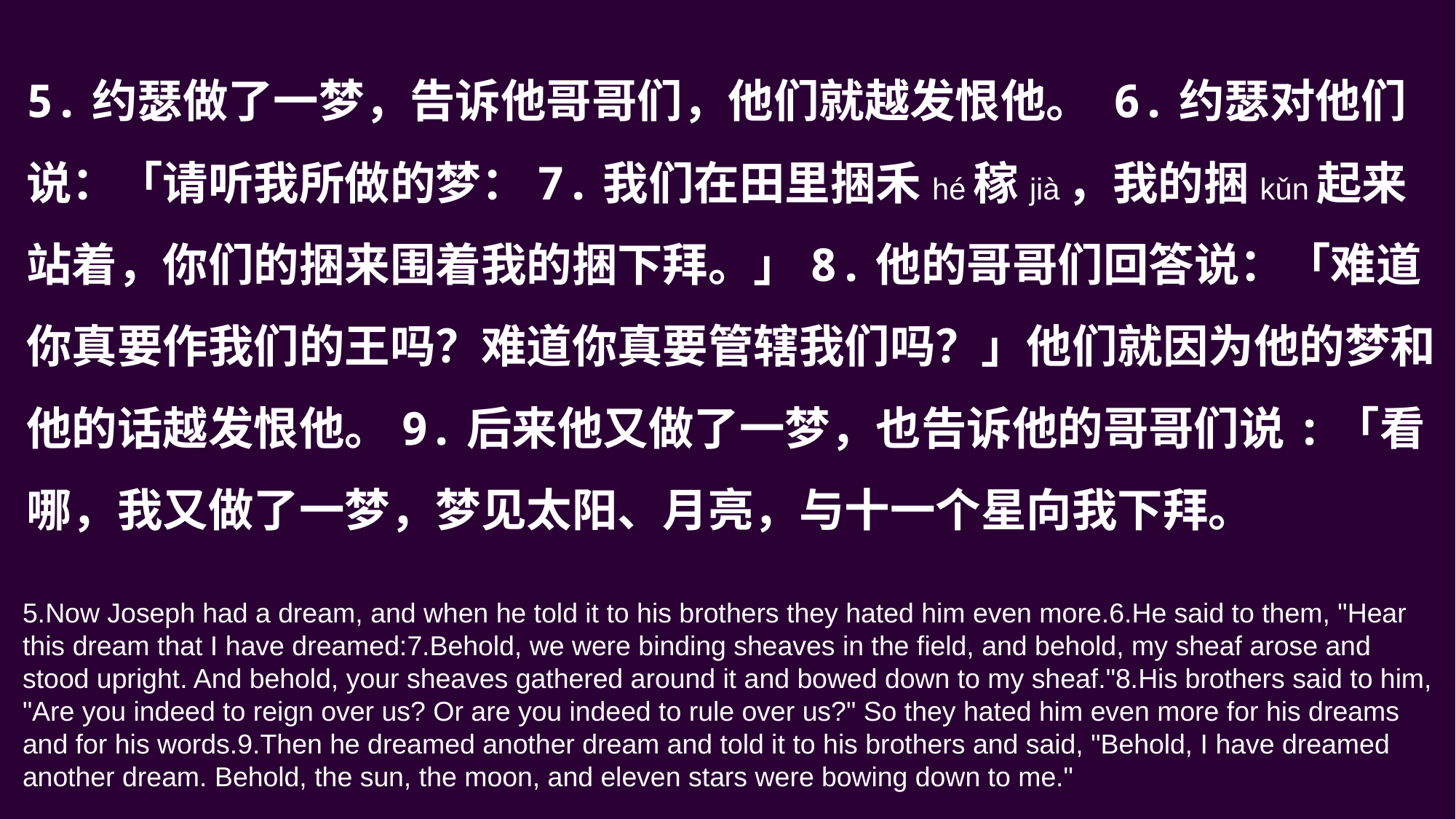

5.约瑟做了一梦，告诉他哥哥们，他们就越发恨他。 6.约瑟对他们说：「请听我所做的梦：7.我们在田里捆禾hé稼jià，我的捆kǔn起来站着，你们的捆来围着我的捆下拜。」8.他的哥哥们回答说：「难道你真要作我们的王吗？难道你真要管辖我们吗？」他们就因为他的梦和他的话越发恨他。9.后来他又做了一梦，也告诉他的哥哥们说:「看哪，我又做了一梦，梦见太阳、月亮，与十一个星向我下拜。

5.Now Joseph had a dream, and when he told it to his brothers they hated him even more.6.He said to them, "Hear this dream that I have dreamed:7.Behold, we were binding sheaves in the field, and behold, my sheaf arose and stood upright. And behold, your sheaves gathered around it and bowed down to my sheaf."8.His brothers said to him, "Are you indeed to reign over us? Or are you indeed to rule over us?" So they hated him even more for his dreams and for his words.9.Then he dreamed another dream and told it to his brothers and said, "Behold, I have dreamed another dream. Behold, the sun, the moon, and eleven stars were bowing down to me."